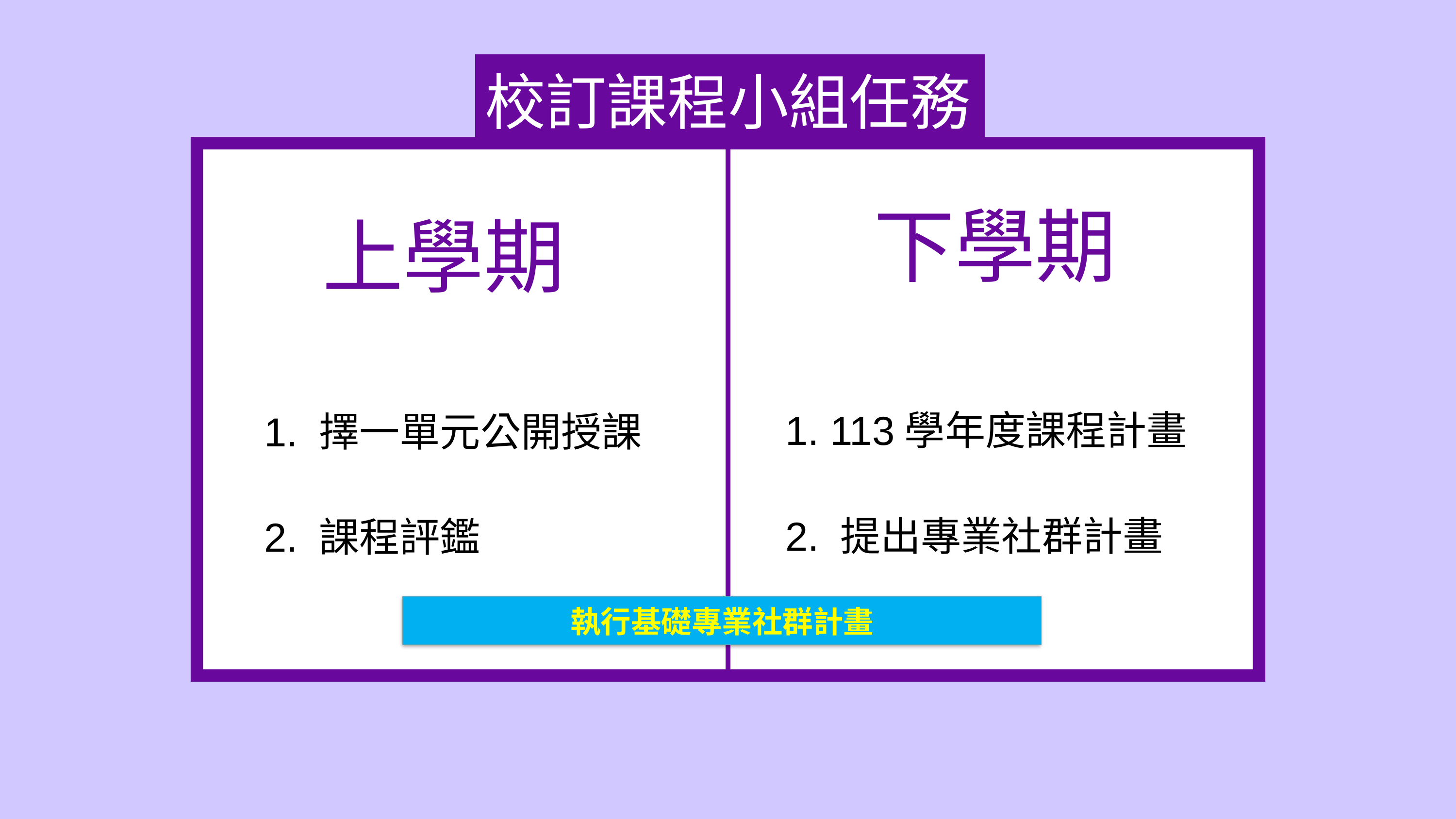

BACKGROUND
校訂課程小組任務

下學期

上學期

1. 113學年度課程計畫

2. 提出專業社群計畫

1. 擇一單元公開授課

2. 課程評鑑

執行基礎專業社群計畫